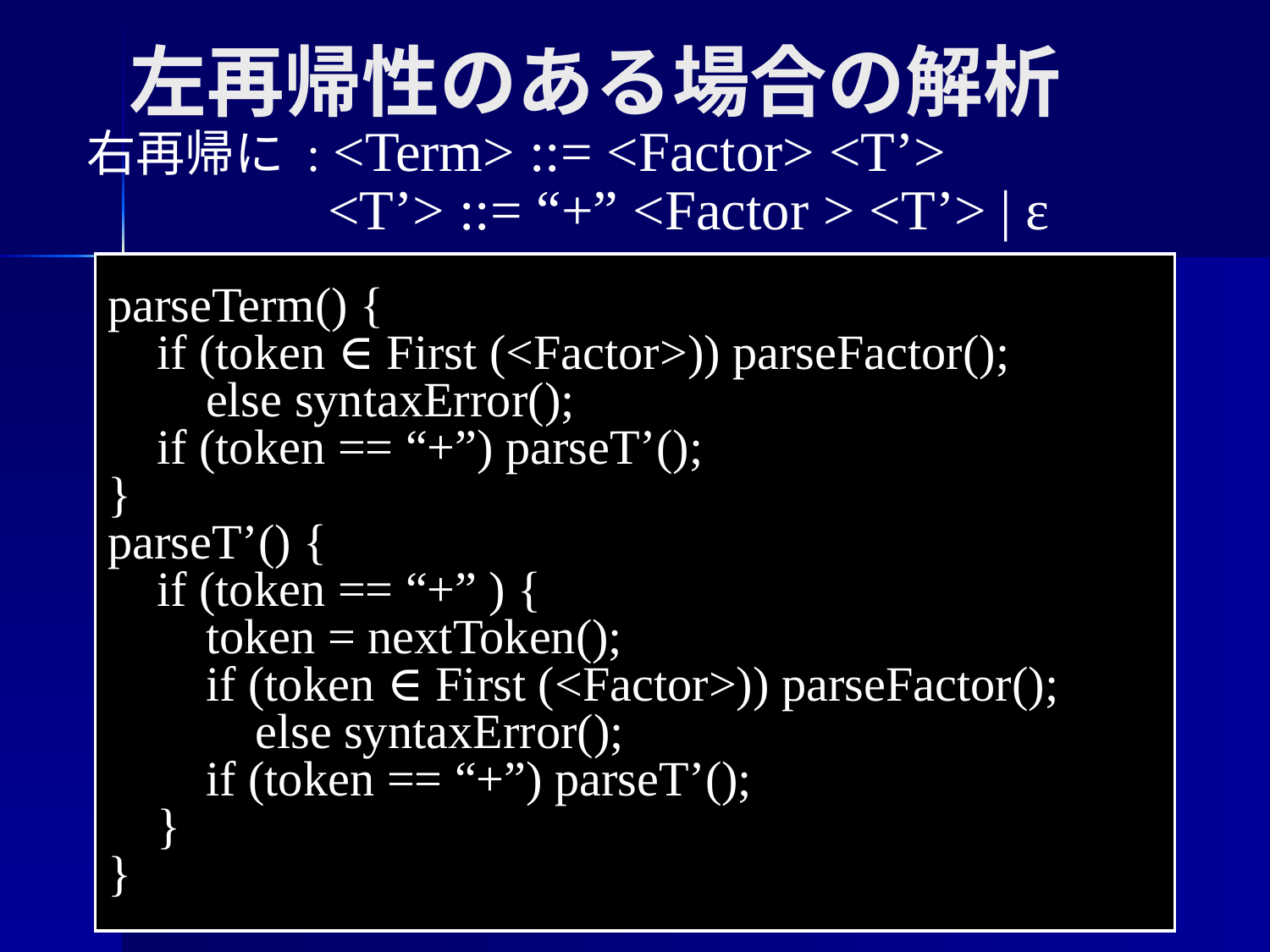

左再帰性のある場合の解析
右再帰に : <Term> ::= <Factor> <T’>
                 <T’> ::= “+” <Factor > <T’> | ε
parseTerm() {
    if (token ∈ First (<Factor>)) parseFactor();
        else syntaxError();
    if (token == “+”) parseT’();
}
parseT’() {
    if (token == “+” ) {
        token = nextToken();
        if (token ∈ First (<Factor>)) parseFactor();
            else syntaxError();
        if (token == “+”) parseT’();
    }
}